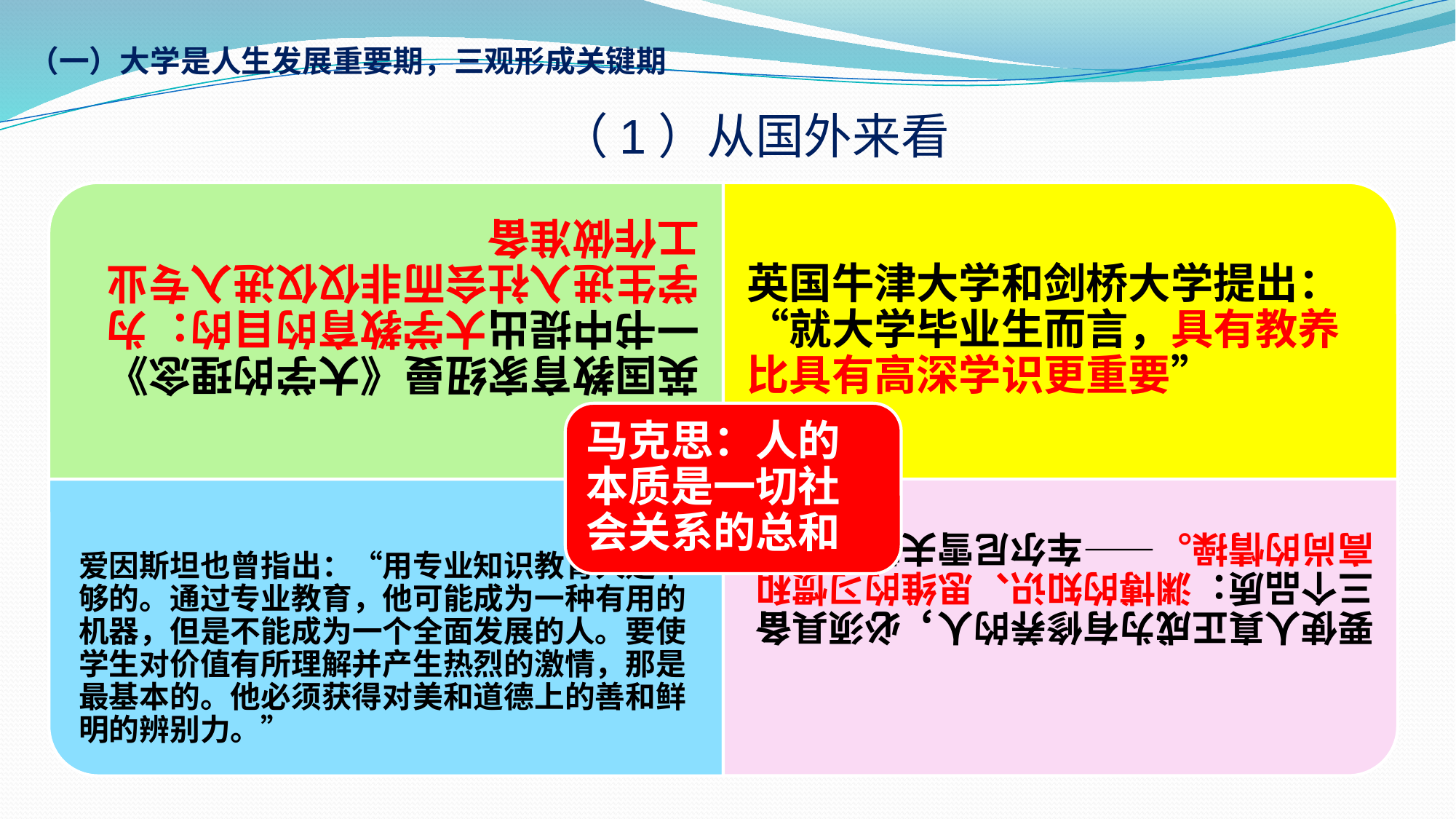

（一）大学是人生发展重要期，三观形成关键期
# （1）从国外来看

英国教育家纽曼《大学的理念》一书中提出大学教育的目的：为学生进入社会而非仅仅进入专业工作做准备
英国牛津大学和剑桥大学提出：“就大学毕业生而言，具有教养比具有高深学识更重要”

爱因斯坦也曾指出：“用专业知识教育人是不够的。通过专业教育，他可能成为一种有用的机器，但是不能成为一个全面发展的人。要使学生对价值有所理解并产生热烈的激情，那是最基本的。他必须获得对美和道德上的善和鲜明的辨别力。”

要使人真正成为有修养的人，必须具备三个品质：渊博的知识、思维的习惯和高尚的情操。——车尔尼雪夫斯基
马克思：人的本质是一切社会关系的总和